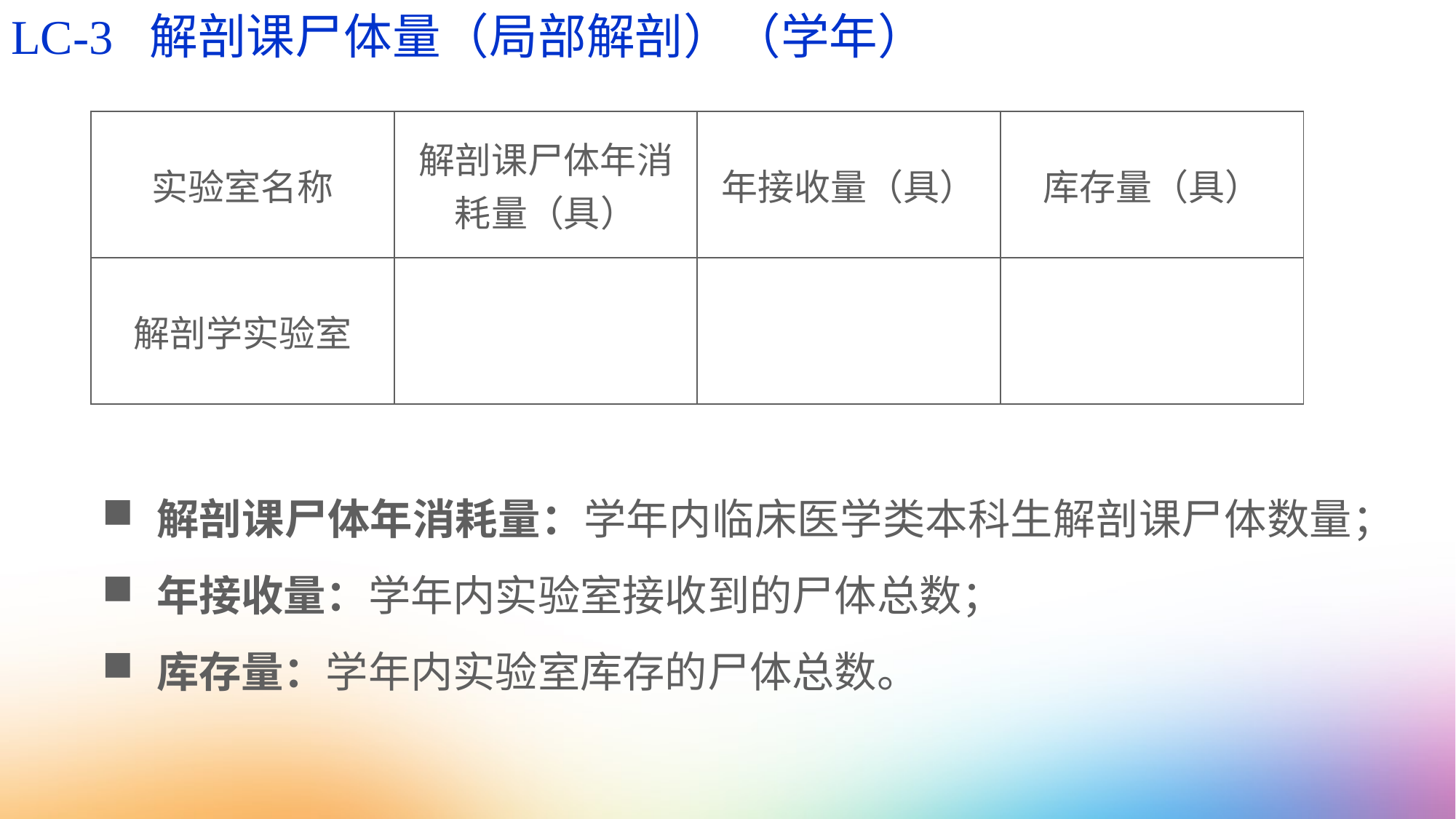

LC-3  解剖课尸体量（局部解剖）（学年）
| 实验室名称 | 解剖课尸体年消耗量（具） | 年接收量（具） | 库存量（具） |
| --- | --- | --- | --- |
| 解剖学实验室 |  |  |  |
解剖课尸体年消耗量：学年内临床医学类本科生解剖课尸体数量；
年接收量：学年内实验室接收到的尸体总数；
库存量：学年内实验室库存的尸体总数。